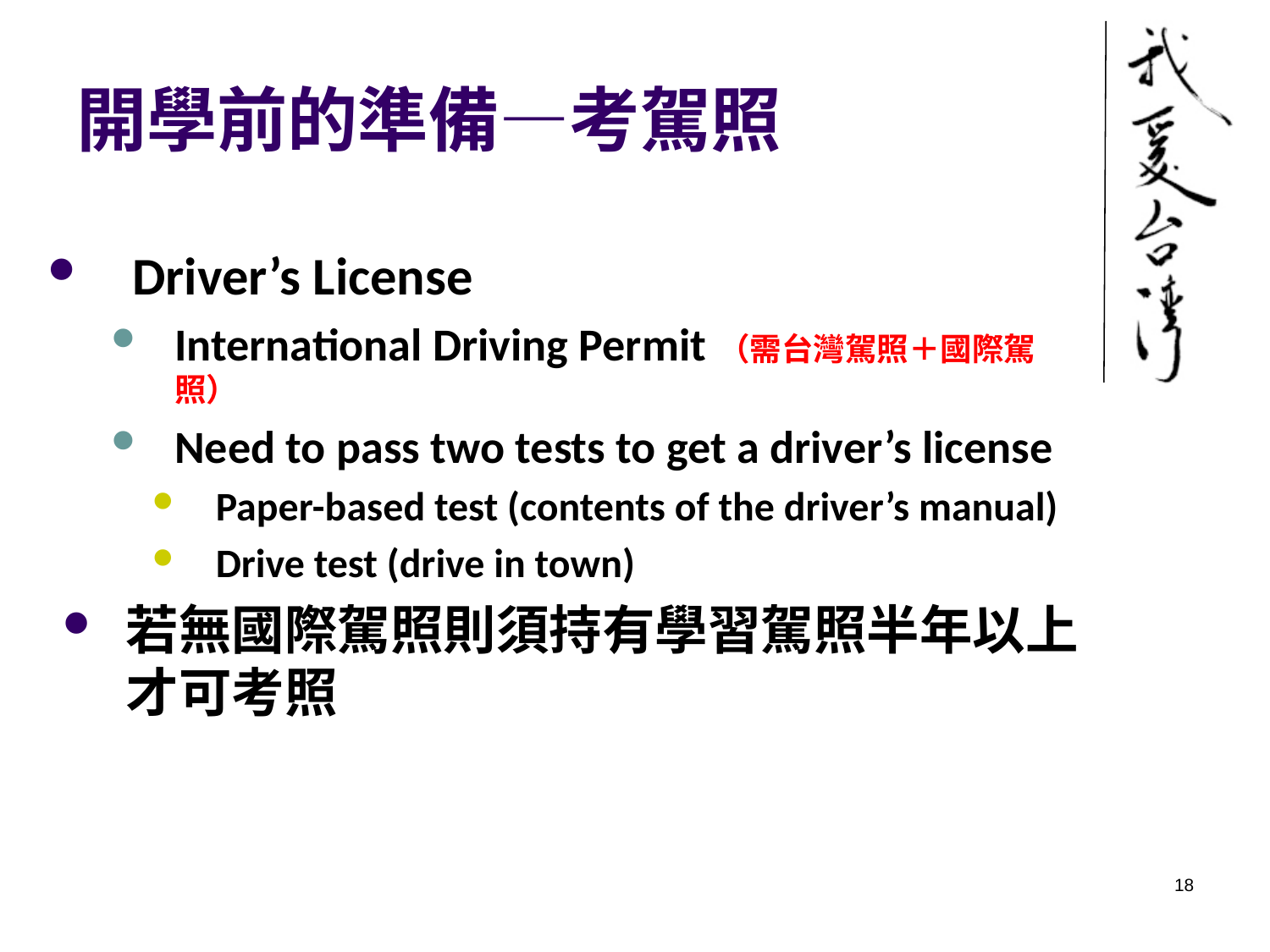

# 開學前的準備—考駕照
Driver’s License
International Driving Permit（需台灣駕照＋國際駕照）
Need to pass two tests to get a driver’s license
Paper-based test (contents of the driver’s manual)
Drive test (drive in town)
若無國際駕照則須持有學習駕照半年以上才可考照

18